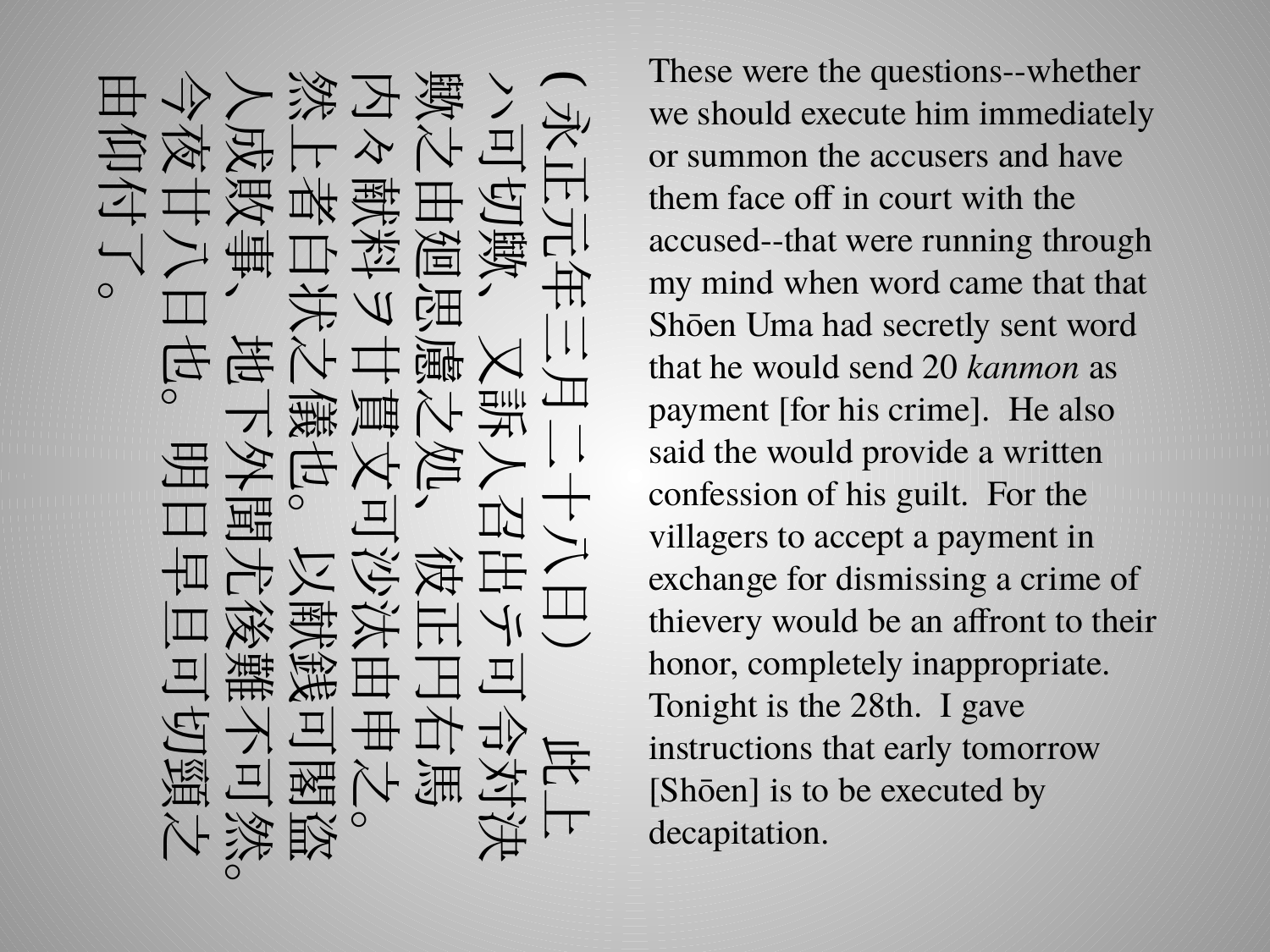

These were the questions--whether we should execute him immediately or summon the accusers and have them face off in court with the accused--that were running through my mind when word came that that Shōen Uma had secretly sent word that he would send 20 kanmon as payment [for his crime].  He also said the would provide a written confession of his guilt.  For the villagers to accept a payment in exchange for dismissing a crime of thievery would be an affront to their honor, completely inappropriate.  Tonight is the 28th.  I gave instructions that early tomorrow [Shōen] is to be executed by decapitation.

(永正元年三月二十八日）　此上ハ可切歟、又訴人召出テ可令対決歟之由廻思慮之処、彼正円右馬内々献料ヲ廿貫文可沙汰由申之。然上者白状之儀也。以献銭可閣盗人成敗事、地下外聞尤後難不可然。今夜廿八日也。明日早旦可切頸之由仰付了。